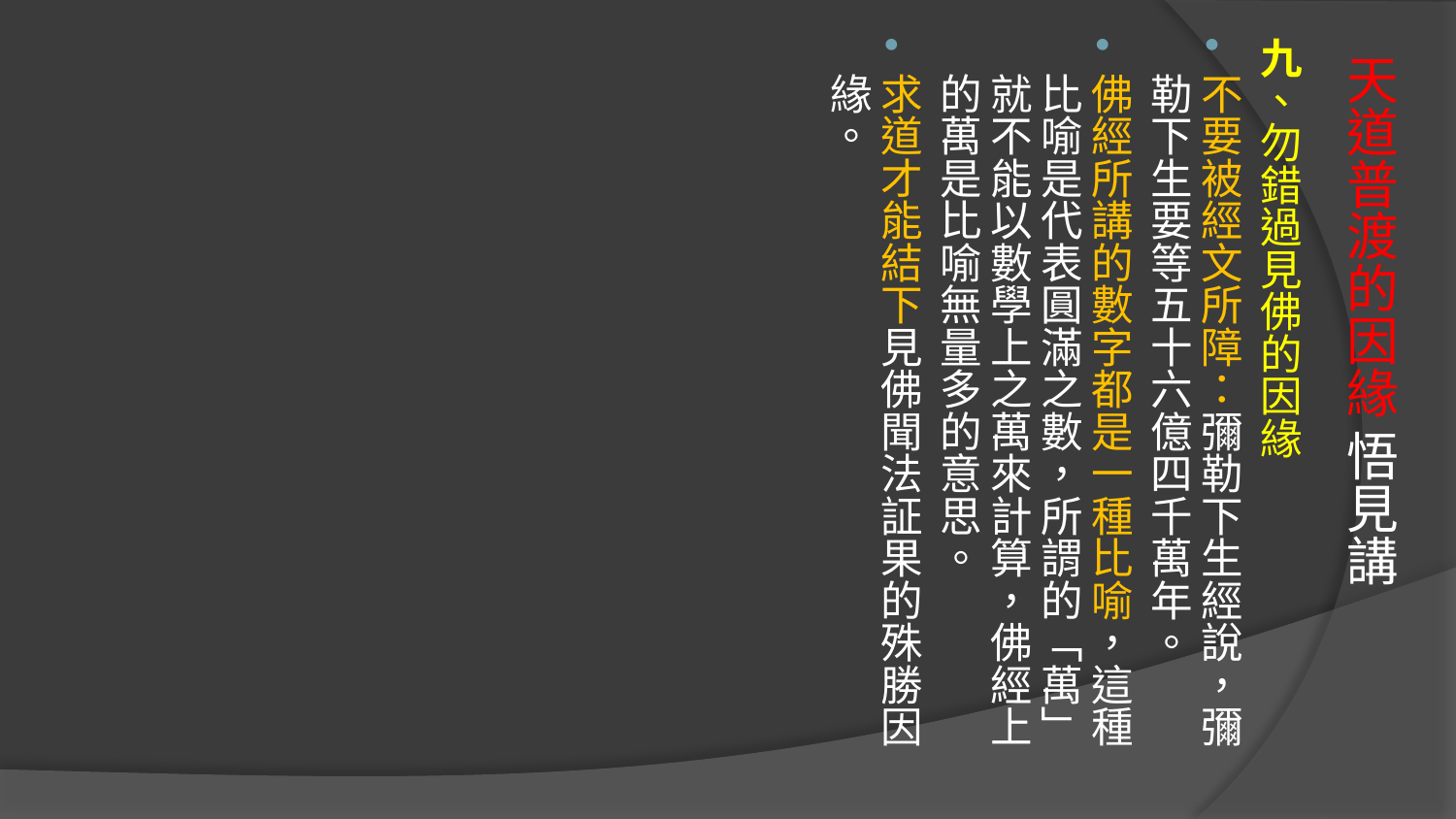

九、勿錯過見佛的因緣
不要被經文所障：彌勒下生經說，彌勒下生要等五十六億四千萬年。
佛經所講的數字都是一種比喻，這種比喻是代表圓滿之數，所謂的「萬」就不能以數學上之萬來計算，佛經上的萬是比喻無量多的意思。
求道才能結下見佛聞法証果的殊勝因緣。

# 天道普渡的因緣 悟見講